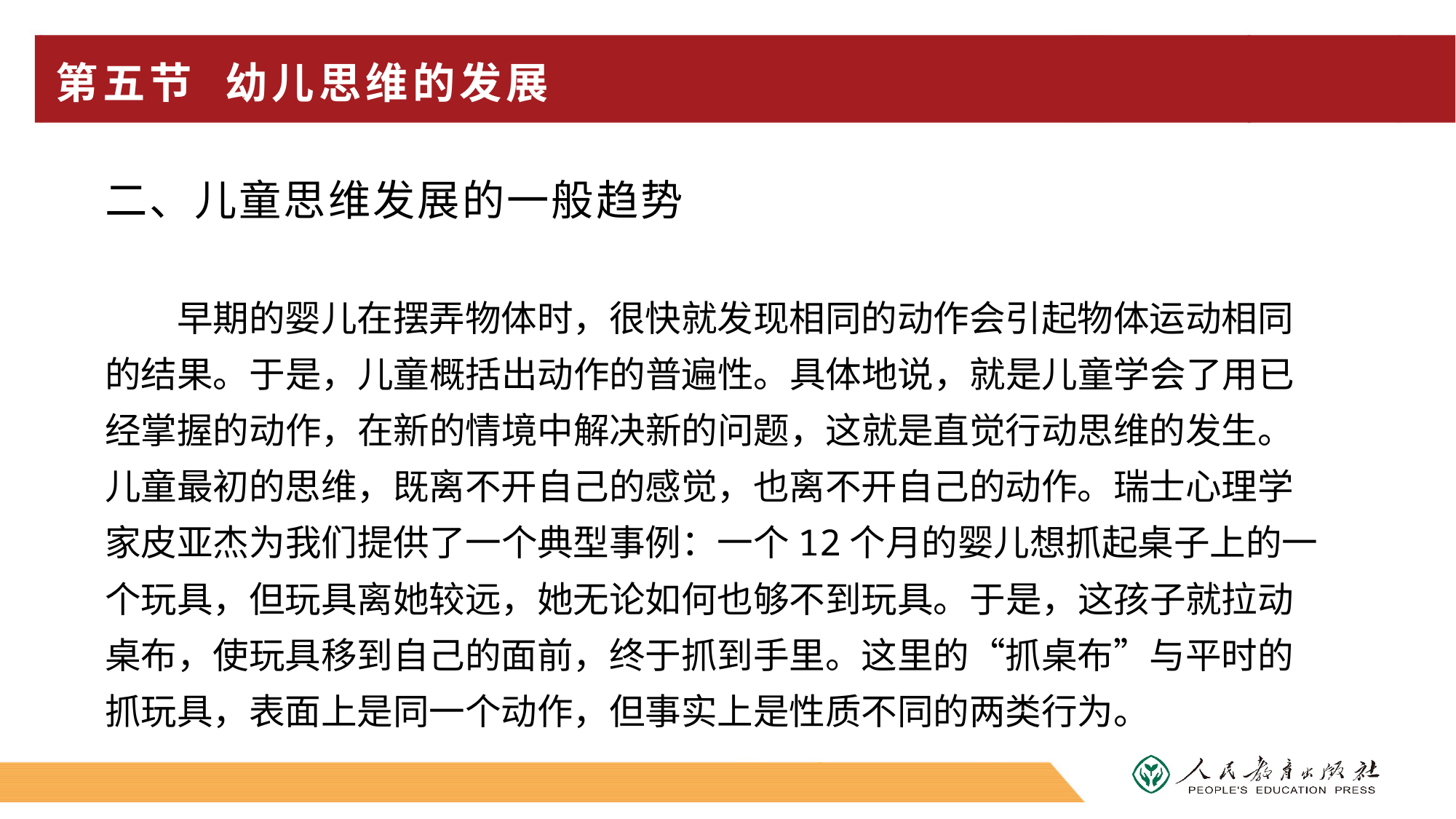

# 第五节  幼儿思维的发展
二、儿童思维发展的一般趋势
早期的婴儿在摆弄物体时，很快就发现相同的动作会引起物体运动相同的结果。于是，儿童概括出动作的普遍性。具体地说，就是儿童学会了用已经掌握的动作，在新的情境中解决新的问题，这就是直觉行动思维的发生。儿童最初的思维，既离不开自己的感觉，也离不开自己的动作。瑞士心理学家皮亚杰为我们提供了一个典型事例：一个12个月的婴儿想抓起桌子上的一个玩具，但玩具离她较远，她无论如何也够不到玩具。于是，这孩子就拉动桌布，使玩具移到自己的面前，终于抓到手里。这里的“抓桌布”与平时的抓玩具，表面上是同一个动作，但事实上是性质不同的两类行为。